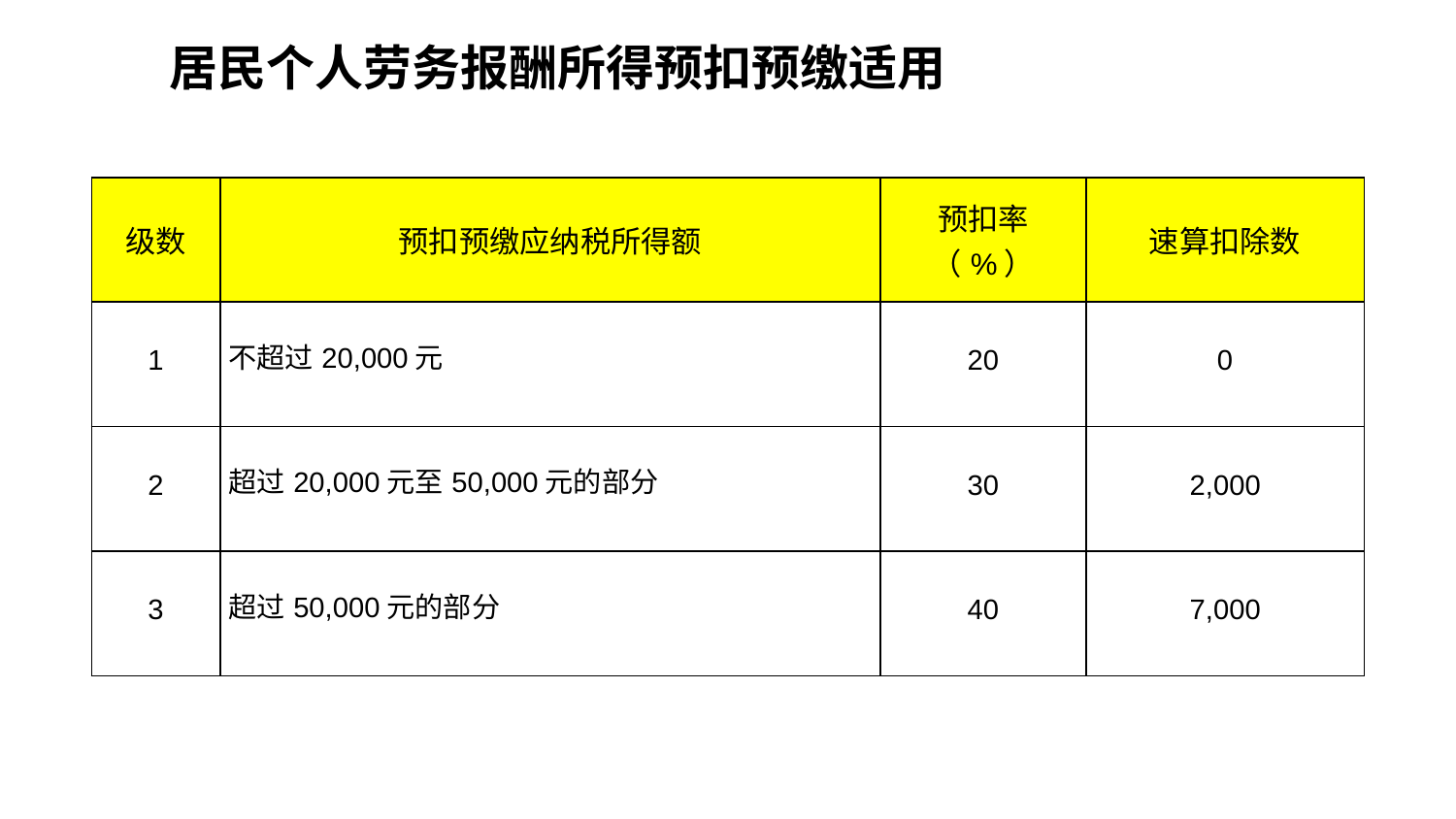

# 居民个人劳务报酬所得预扣预缴适用
| 级数 | 预扣预缴应纳税所得额 | 预扣率（%） | 速算扣除数 |
| --- | --- | --- | --- |
| 1 | 不超过20,000元 | 20 | 0 |
| 2 | 超过20,000元至50,000元的部分 | 30 | 2,000 |
| 3 | 超过50,000元的部分 | 40 | 7,000 |